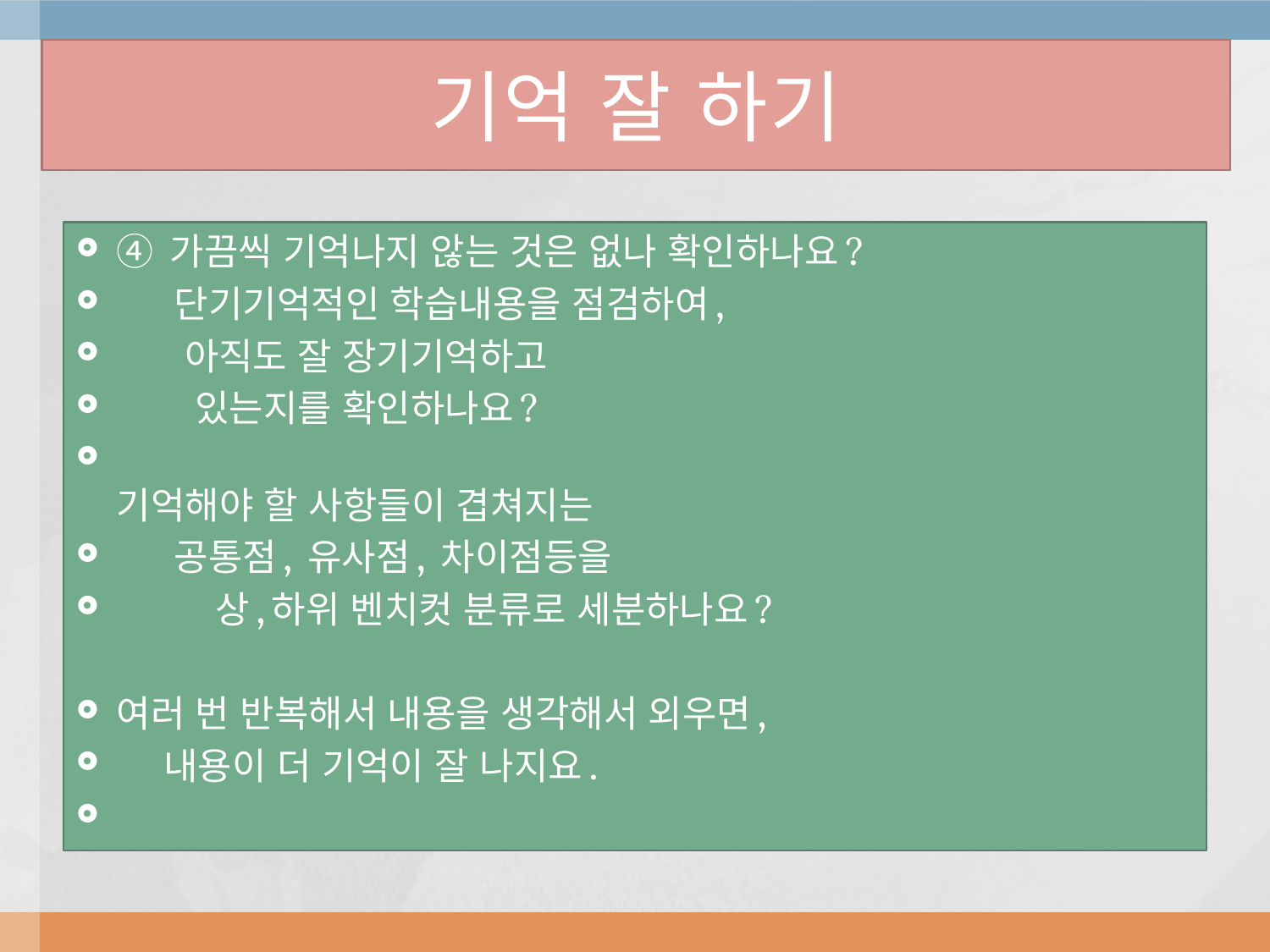

# 기억 잘 하기
④ 가끔씩 기억나지 않는 것은 없나 확인하나요?
     단기기억적인 학습내용을 점검하여,
      아직도 잘 장기기억하고
       있는지를 확인하나요?
기억해야 할 사항들이 겹쳐지는
     공통점, 유사점, 차이점등을
         상,하위 벤치컷 분류로 세분하나요?

여러 번 반복해서 내용을 생각해서 외우면,
    내용이 더 기억이 잘 나지요.